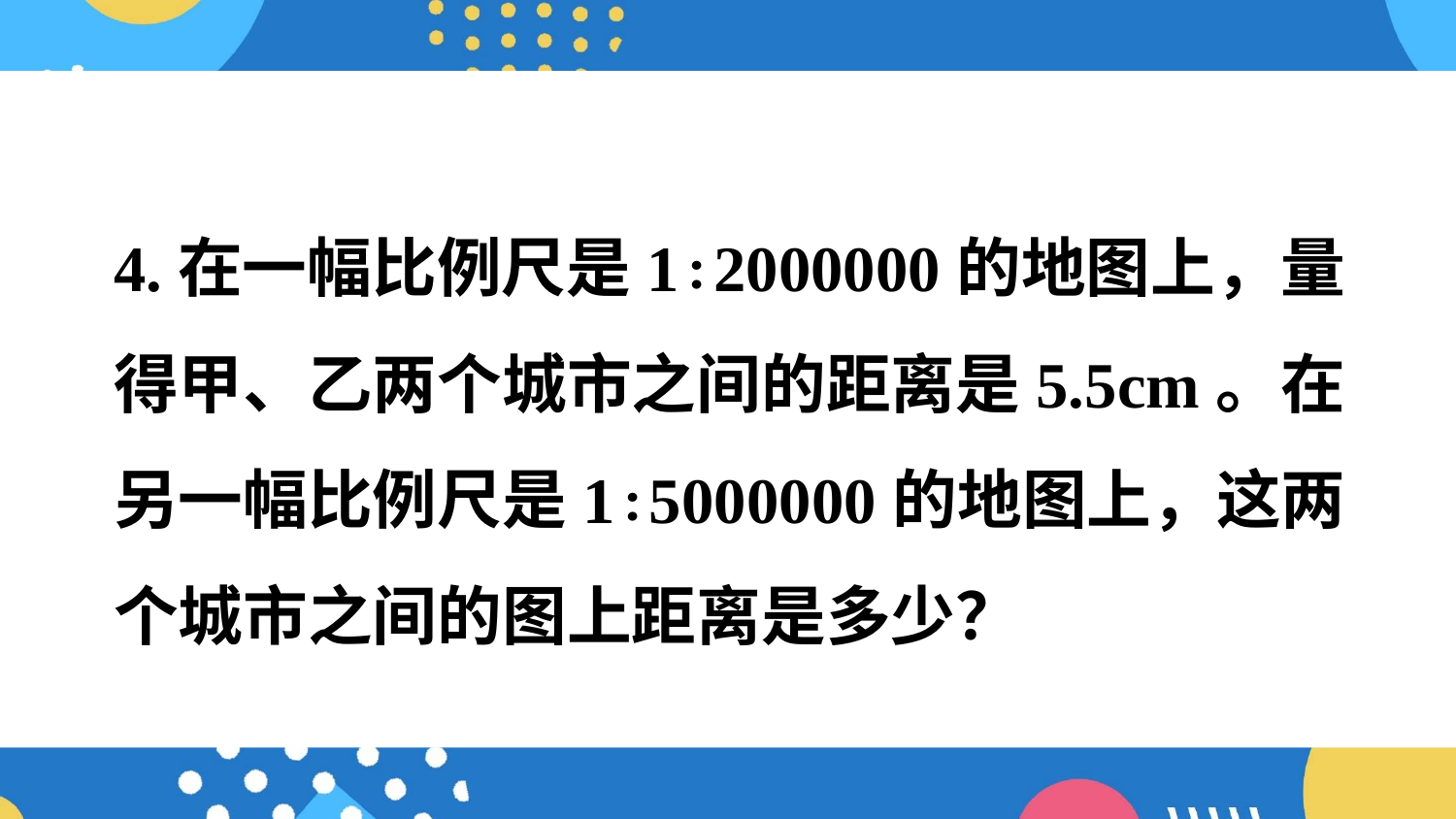

4.在一幅比例尺是1∶2000000的地图上，量得甲、乙两个城市之间的距离是5.5cm。在另一幅比例尺是1∶5000000的地图上，这两个城市之间的图上距离是多少？